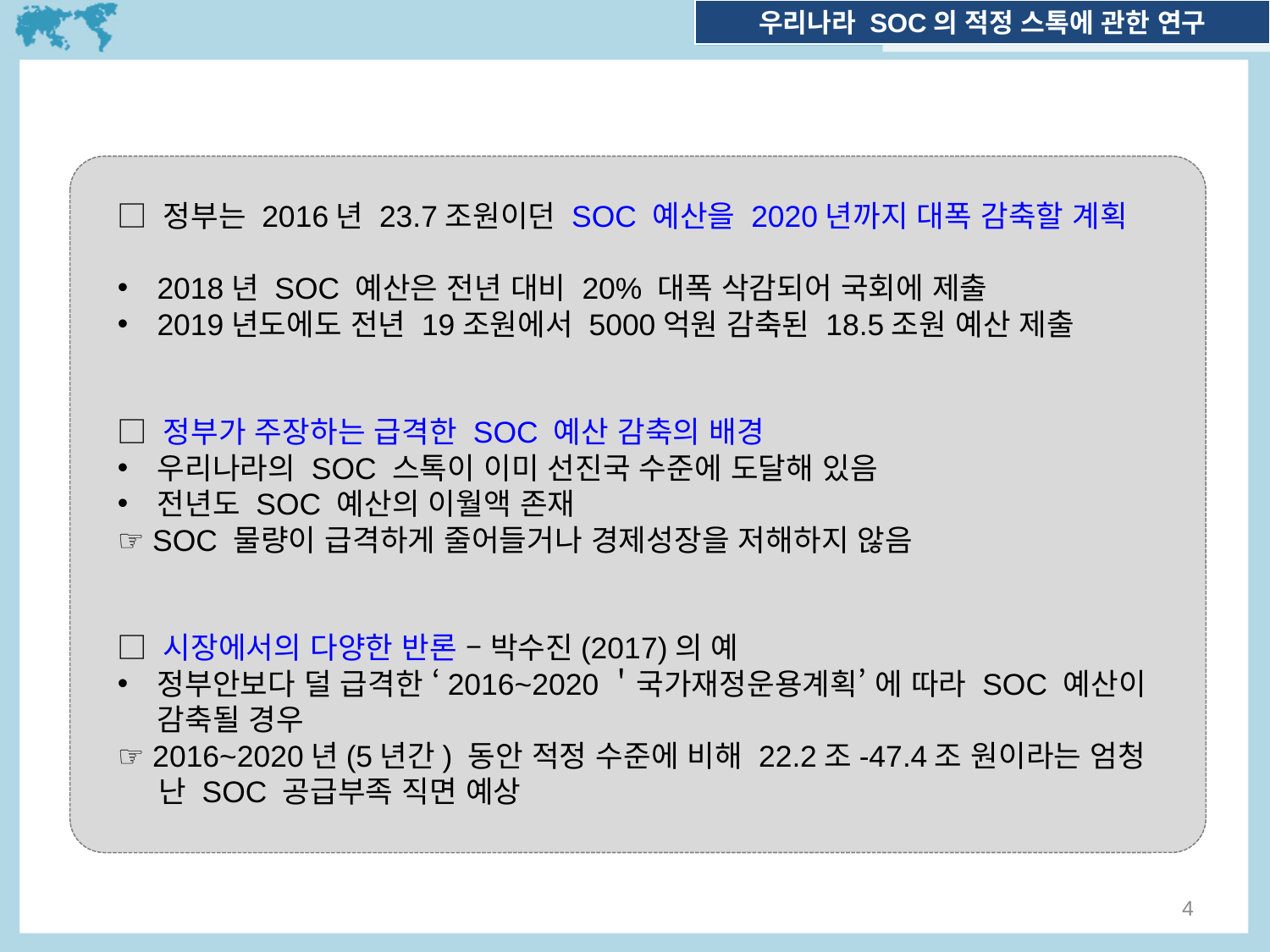

□ 정부는 2016년 23.7조원이던 SOC 예산을 2020년까지 대폭 감축할 계획

2018년 SOC 예산은 전년 대비 20% 대폭 삭감되어 국회에 제출
2019년도에도 전년 19조원에서 5000억원 감축된 18.5조원 예산 제출

□ 정부가 주장하는 급격한 SOC 예산 감축의 배경
우리나라의 SOC 스톡이 이미 선진국 수준에 도달해 있음
전년도 SOC 예산의 이월액 존재
☞ SOC 물량이 급격하게 줄어들거나 경제성장을 저해하지 않음

□ 시장에서의 다양한 반론 – 박수진(2017)의 예
정부안보다 덜 급격한 ‘2016~2020＇국가재정운용계획’ 에 따라 SOC 예산이 감축될 경우
☞ 2016~2020년(5년간) 동안 적정 수준에 비해 22.2조-47.4조 원이라는 엄청
    난 SOC 공급부족 직면 예상

4